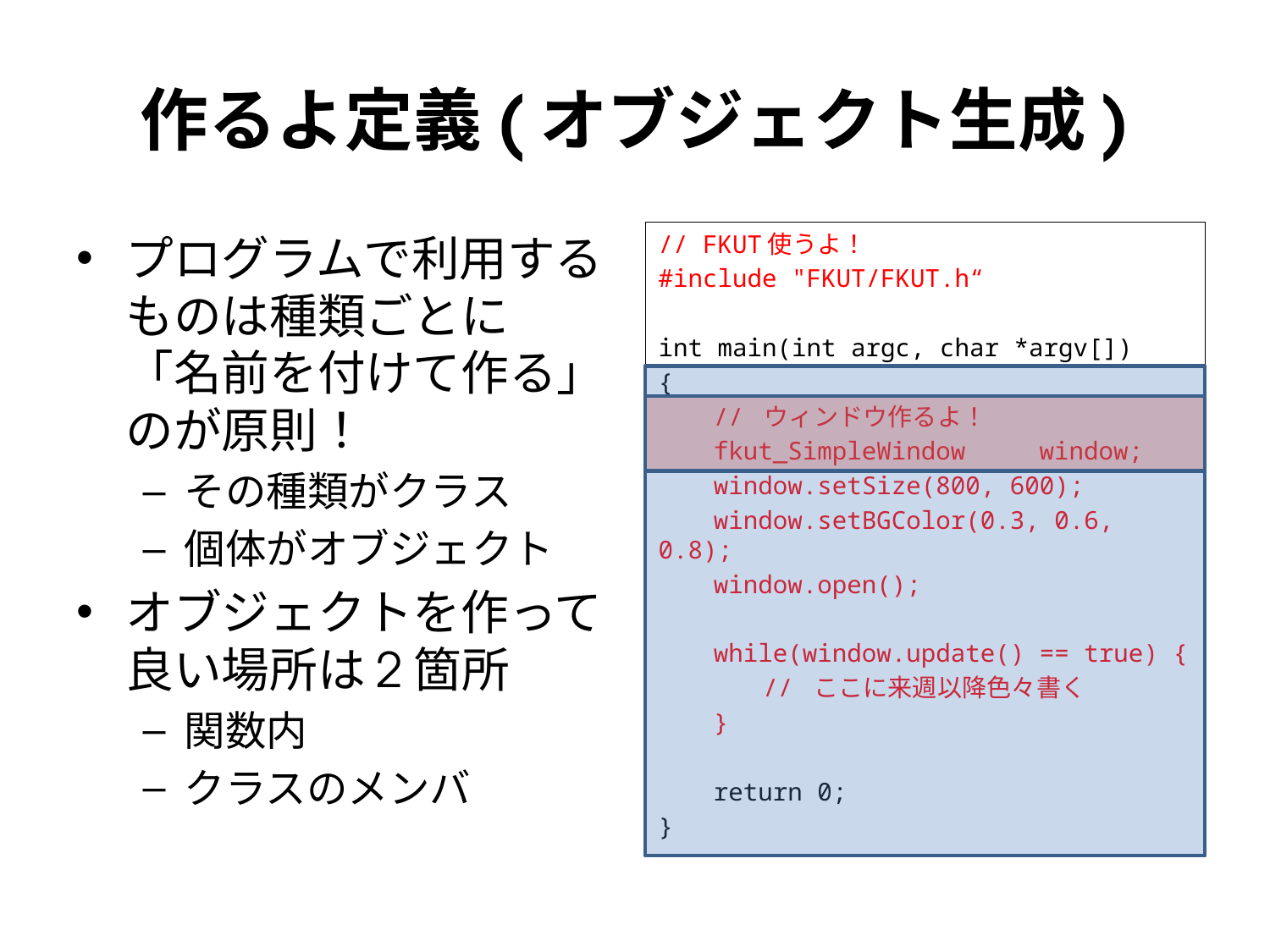

# 作るよ定義(オブジェクト生成)
プログラムで利用する
ものは種類ごとに
「名前を付けて作る」
のが原則！
その種類がクラス
個体がオブジェクト
オブジェクトを作って良い場所は2箇所
関数内
クラスのメンバ

// FKUT使うよ！
#include "FKUT/FKUT.h“

int main(int argc, char *argv[])
{
　　// ウィンドウ作るよ！
　　fkut_SimpleWindow	window;
　　window.setSize(800, 600);
　　window.setBGColor(0.3, 0.6, 0.8);
　　window.open();

　　while(window.update() == true) {
　　　　// ここに来週以降色々書く
　　}

　　return 0;
}